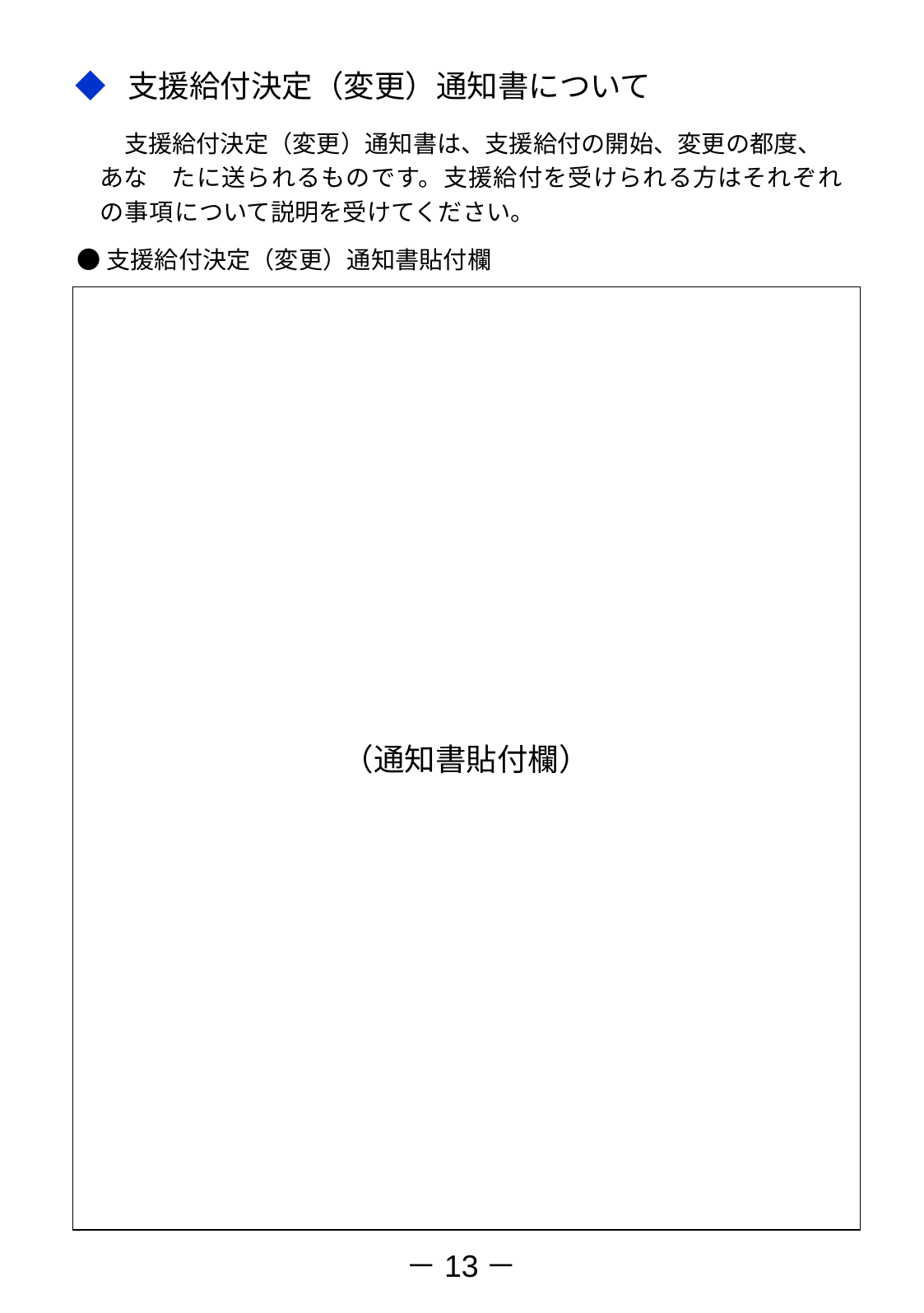

◆  支援給付決定（変更）通知書について

支援給付決定（変更）通知書は、支援給付の開始、変更の都度、あな　たに送られるものです。支援給付を受けられる方はそれぞれの事項について説明を受けてください。
●支援給付決定（変更）通知書貼付欄
（通知書貼付欄）
－13－